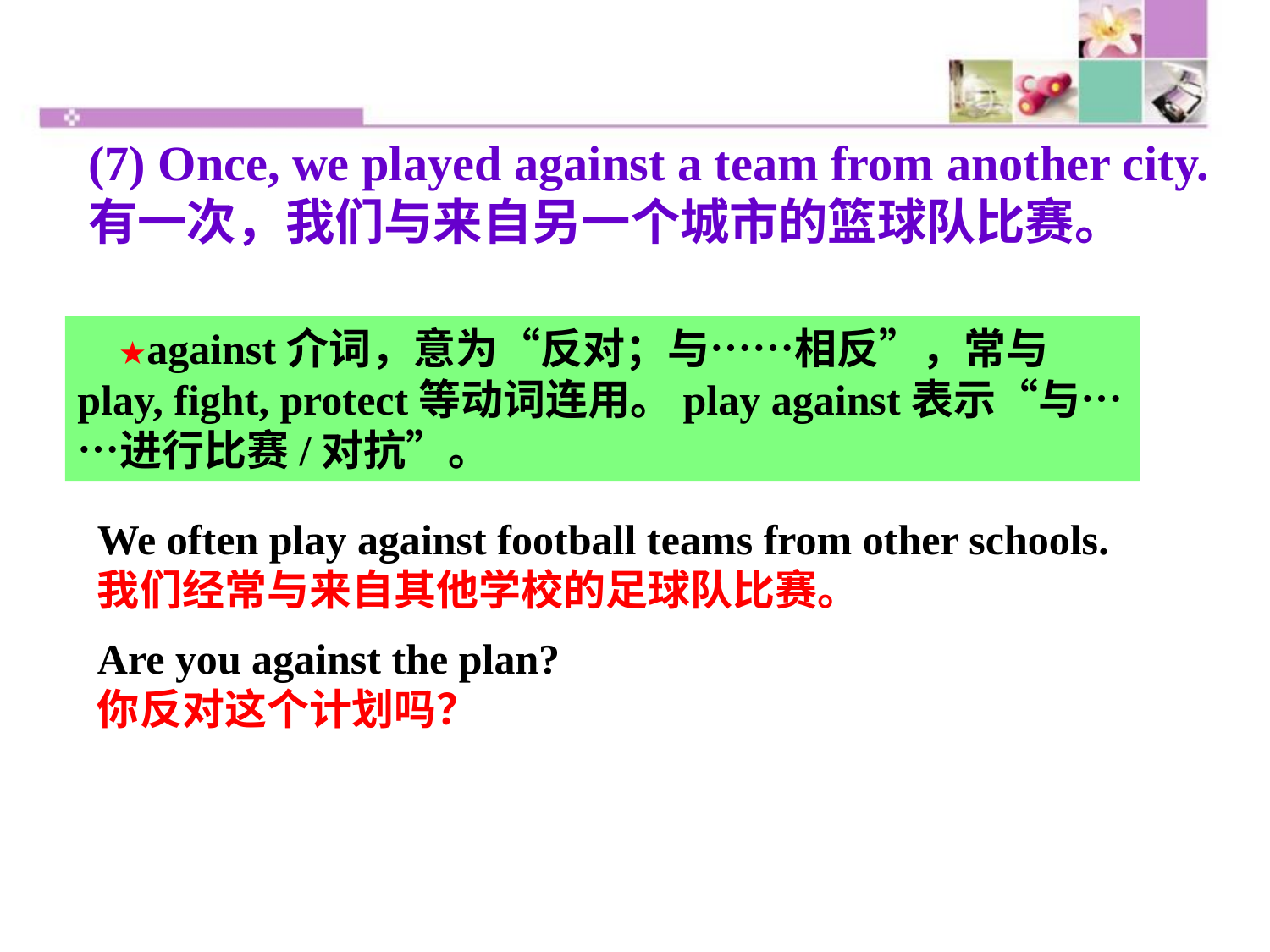

(7) Once, we played against a team from another city.
有一次，我们与来自另一个城市的篮球队比赛。
★against介词，意为“反对；与……相反”，常与play, fight, protect等动词连用。play against表示“与……进行比赛/对抗”。
We often play against football teams from other schools.
我们经常与来自其他学校的足球队比赛。
Are you against the plan?
你反对这个计划吗？